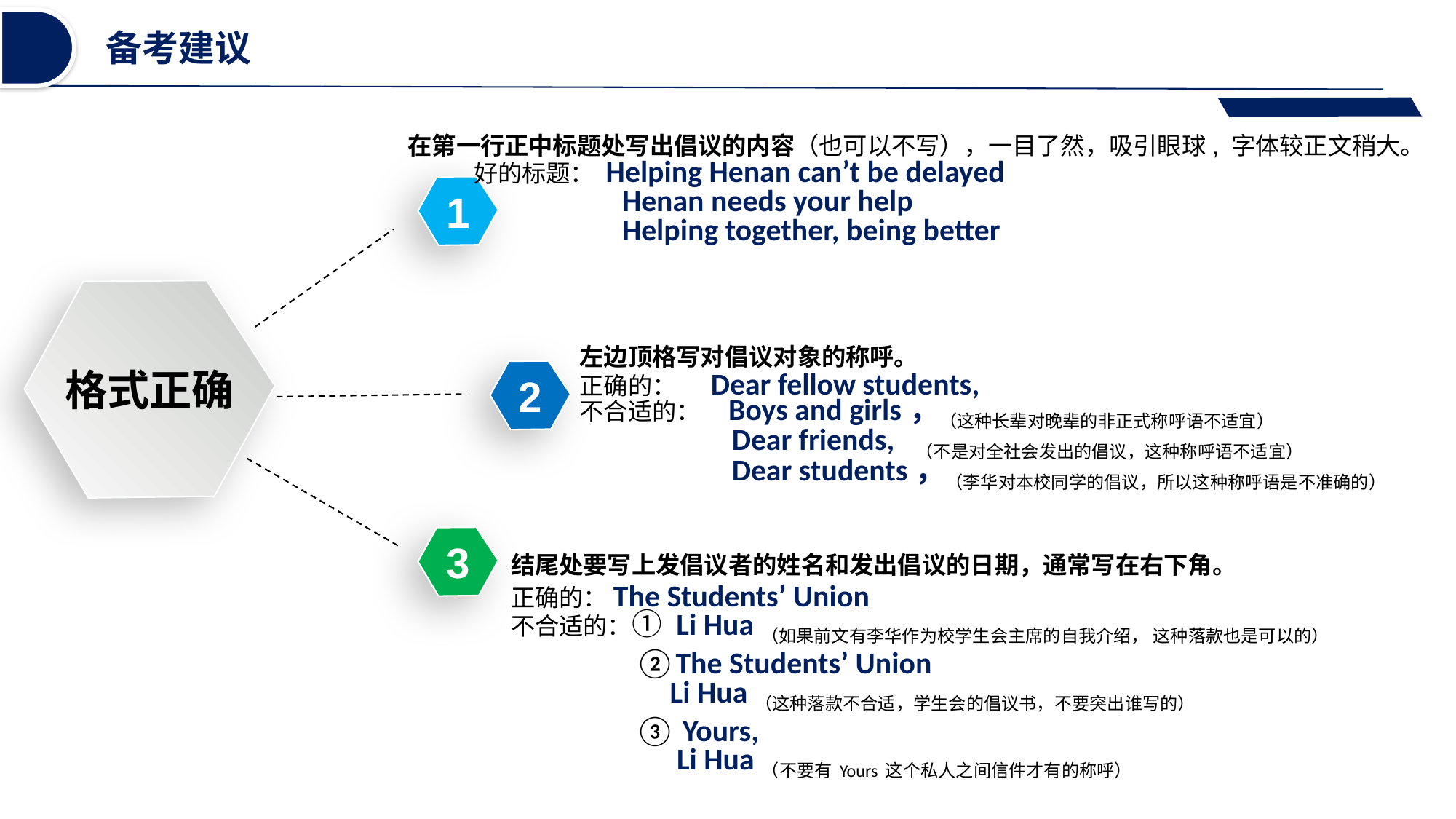

备考建议

在第一行正中标题处写出倡议的内容（也可以不写），一目了然，吸引眼球, 字体较正文稍大。
           好的标题： Helping Henan can’t be delayed
                               Henan needs your help
                               Helping together, being better
1
格式正确
左边顶格写对倡议对象的称呼。
正确的：    Dear fellow students,
不合适的：    Boys and girls，（这种长辈对晚辈的非正式称呼语不适宜）
                      Dear friends,  （不是对全社会发出的倡议，这种称呼语不适宜）
                      Dear students，（李华对本校同学的倡议，所以这种称呼语是不准确的）

2
3
结尾处要写上发倡议者的姓名和发出倡议的日期，通常写在右下角。
正确的：The Students’ Union
不合适的：① Li Hua（如果前文有李华作为校学生会主席的自我介绍， 这种落款也是可以的）
                  ②The Students’ Union
                       Li Hua（这种落款不合适，学生会的倡议书，不要突出谁写的）
                  ③ Yours,
                        Li Hua（不要有Yours这个私人之间信件才有的称呼）